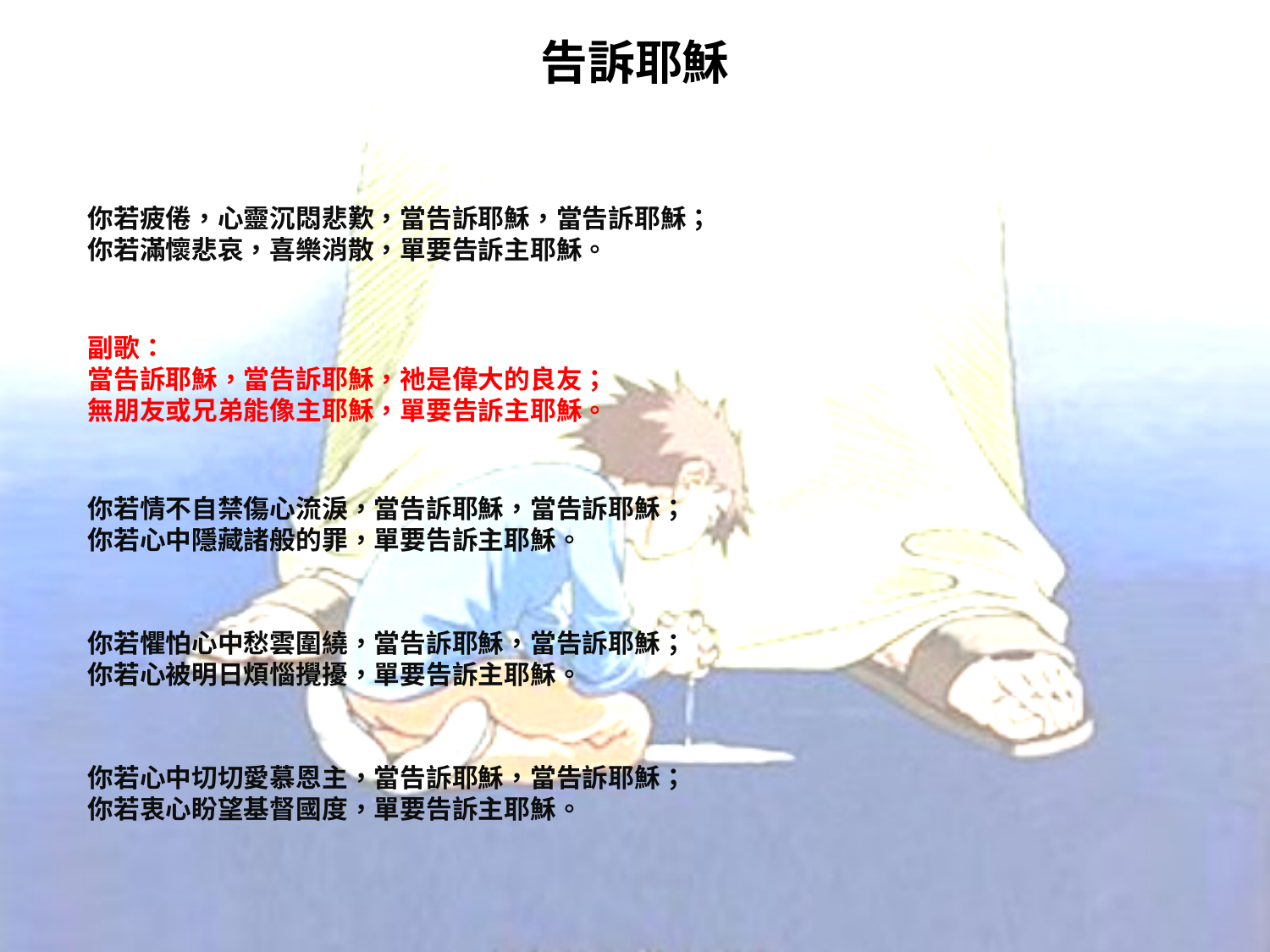

# 告訴耶穌
你若疲倦，心靈沉悶悲歎，當告訴耶穌，當告訴耶穌；
你若滿懷悲哀，喜樂消散，單要告訴主耶穌。
副歌：
當告訴耶穌，當告訴耶穌，祂是偉大的良友；
無朋友或兄弟能像主耶穌，單要告訴主耶穌。
你若情不自禁傷心流淚，當告訴耶穌，當告訴耶穌；
你若心中隱藏諸般的罪，單要告訴主耶穌。

你若懼怕心中愁雲圍繞，當告訴耶穌，當告訴耶穌；
你若心被明日煩惱攪擾，單要告訴主耶穌。

你若心中切切愛慕恩主，當告訴耶穌，當告訴耶穌；
你若衷心盼望基督國度，單要告訴主耶穌。